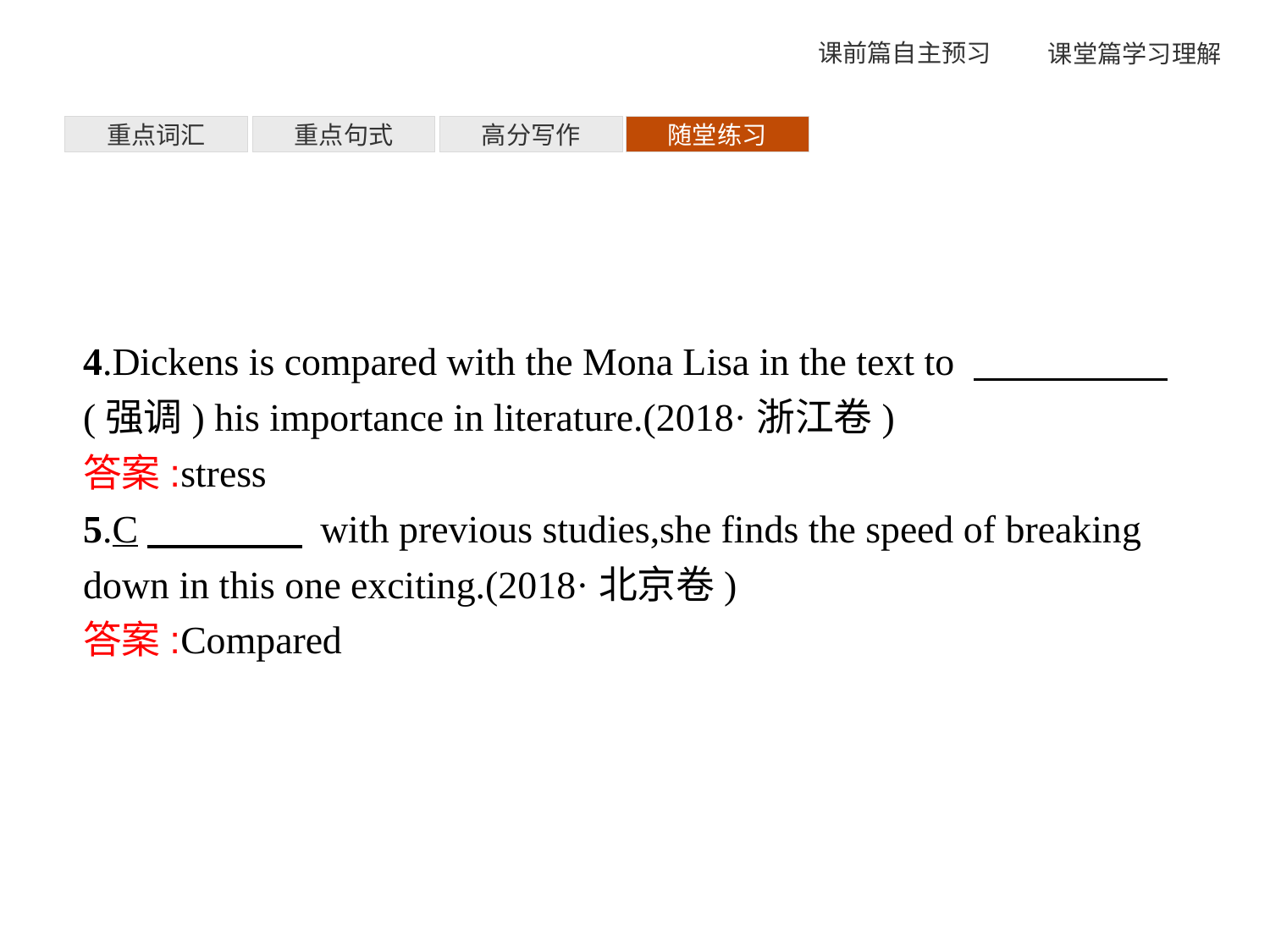

重点词汇
重点句式
高分写作
随堂练习
4.Dickens is compared with the Mona Lisa in the text to 　　　　　(强调) his importance in literature.(2018·浙江卷)
答案:stress
5.C　　　　 with previous studies,she finds the speed of breaking down in this one exciting.(2018·北京卷)
答案:Compared